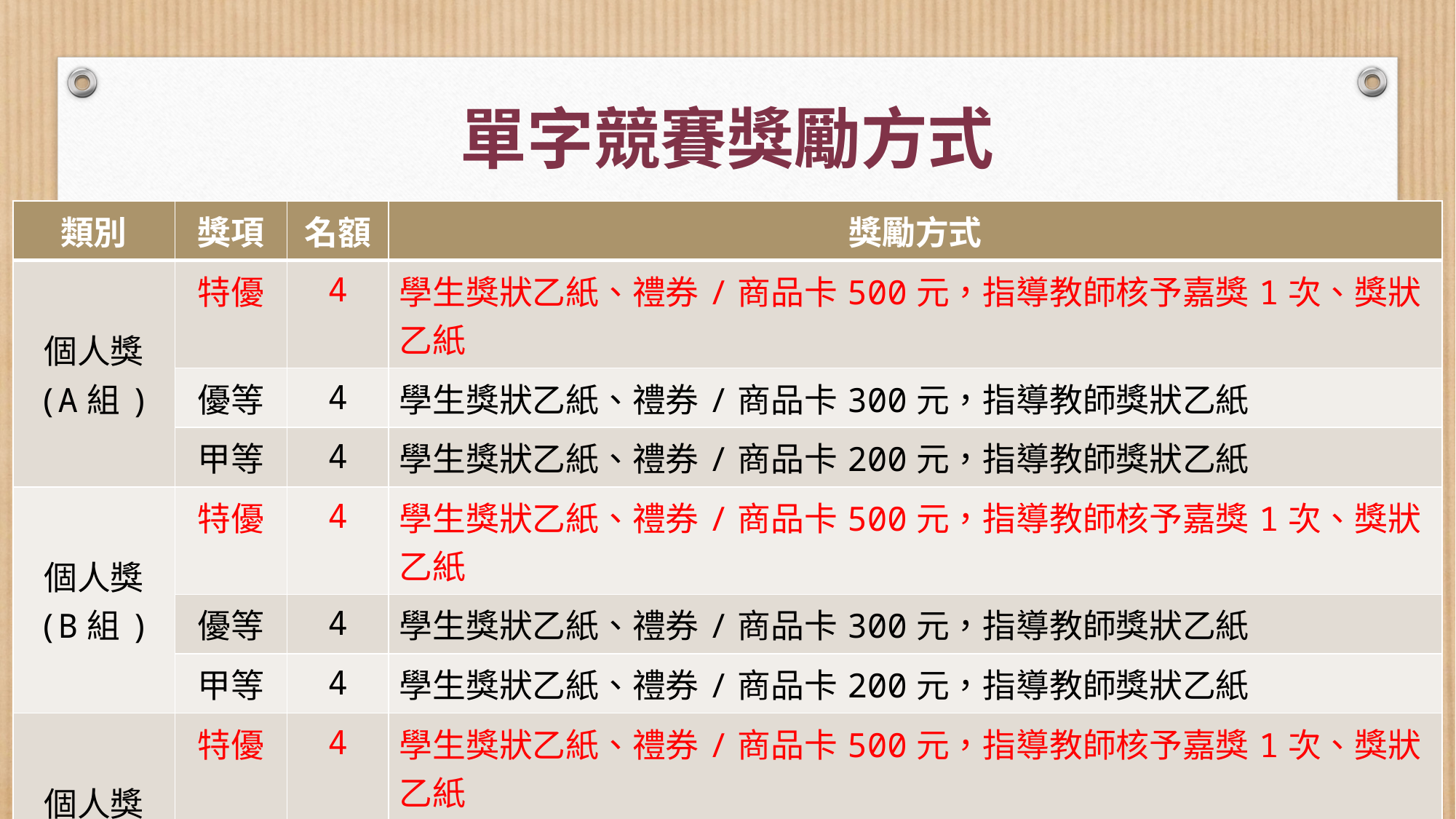

# 單字競賽獎勵方式
| 類別 | 獎項 | 名額 | 獎勵方式 |
| --- | --- | --- | --- |
| 個人獎 (A組) | 特優 | 4 | 學生獎狀乙紙、禮券/商品卡500元，指導教師核予嘉獎1次、獎狀乙紙 |
|  | 優等 | 4 | 學生獎狀乙紙、禮券/商品卡300元，指導教師獎狀乙紙 |
|  | 甲等 | 4 | 學生獎狀乙紙、禮券/商品卡200元，指導教師獎狀乙紙 |
| 個人獎 (B組) | 特優 | 4 | 學生獎狀乙紙、禮券/商品卡500元，指導教師核予嘉獎1次、獎狀乙紙 |
|  | 優等 | 4 | 學生獎狀乙紙、禮券/商品卡300元，指導教師獎狀乙紙 |
|  | 甲等 | 4 | 學生獎狀乙紙、禮券/商品卡200元，指導教師獎狀乙紙 |
| 個人獎 (C組) | 特優 | 4 | 學生獎狀乙紙、禮券/商品卡500元，指導教師核予嘉獎1次、獎狀乙紙 |
|  | 優等 | 4 | 學生獎狀乙紙、禮券/商品卡300元，指導教師獎狀乙紙 |
|  | 甲等 | 4 | 學生獎狀乙紙、禮券/商品卡200元，指導教師獎狀乙紙 |